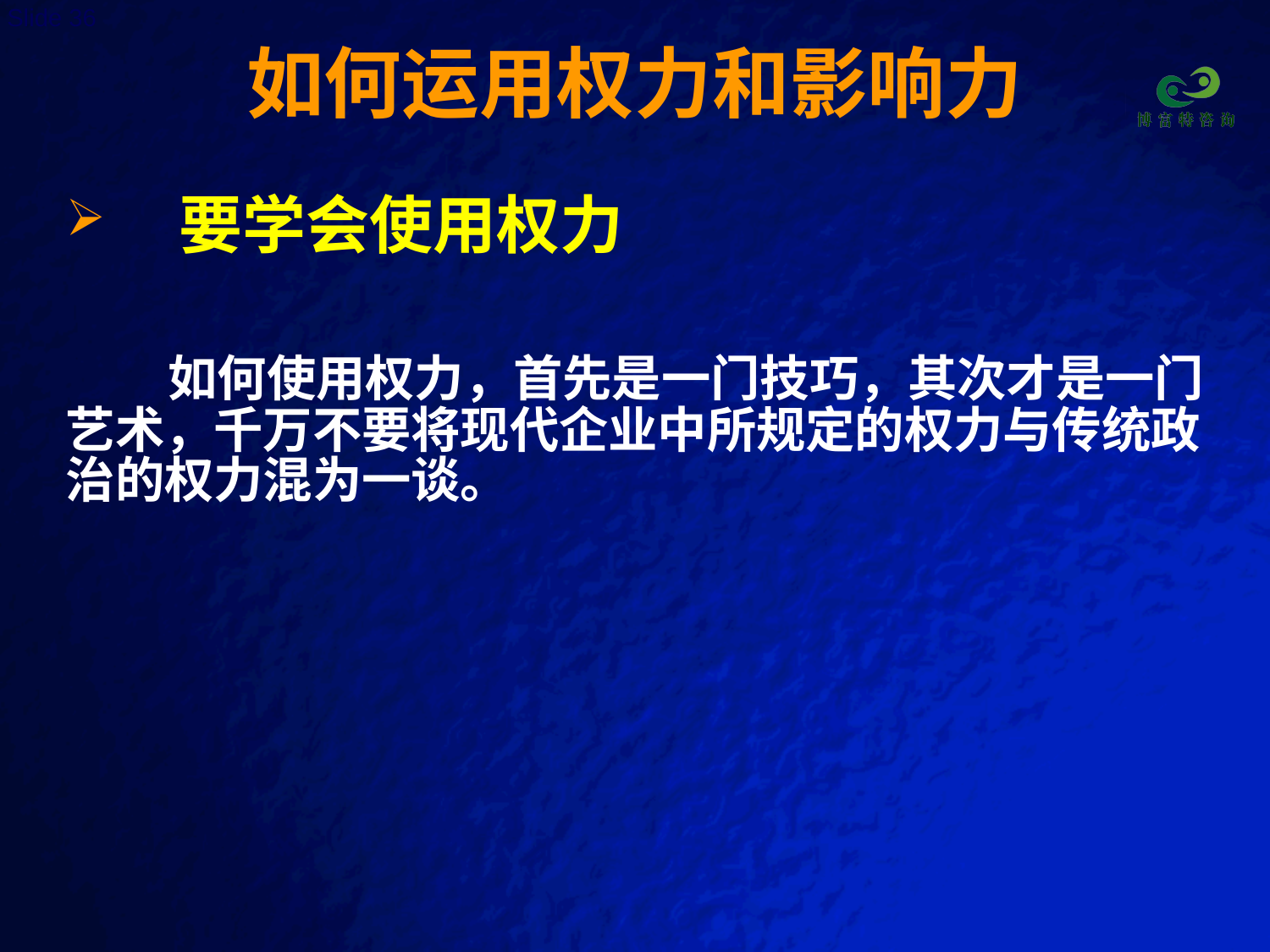

# 如何运用权力和影响力
    要学会使用权力

       如何使用权力，首先是一门技巧，其次才是一门艺术，千万不要将现代企业中所规定的权力与传统政治的权力混为一谈。